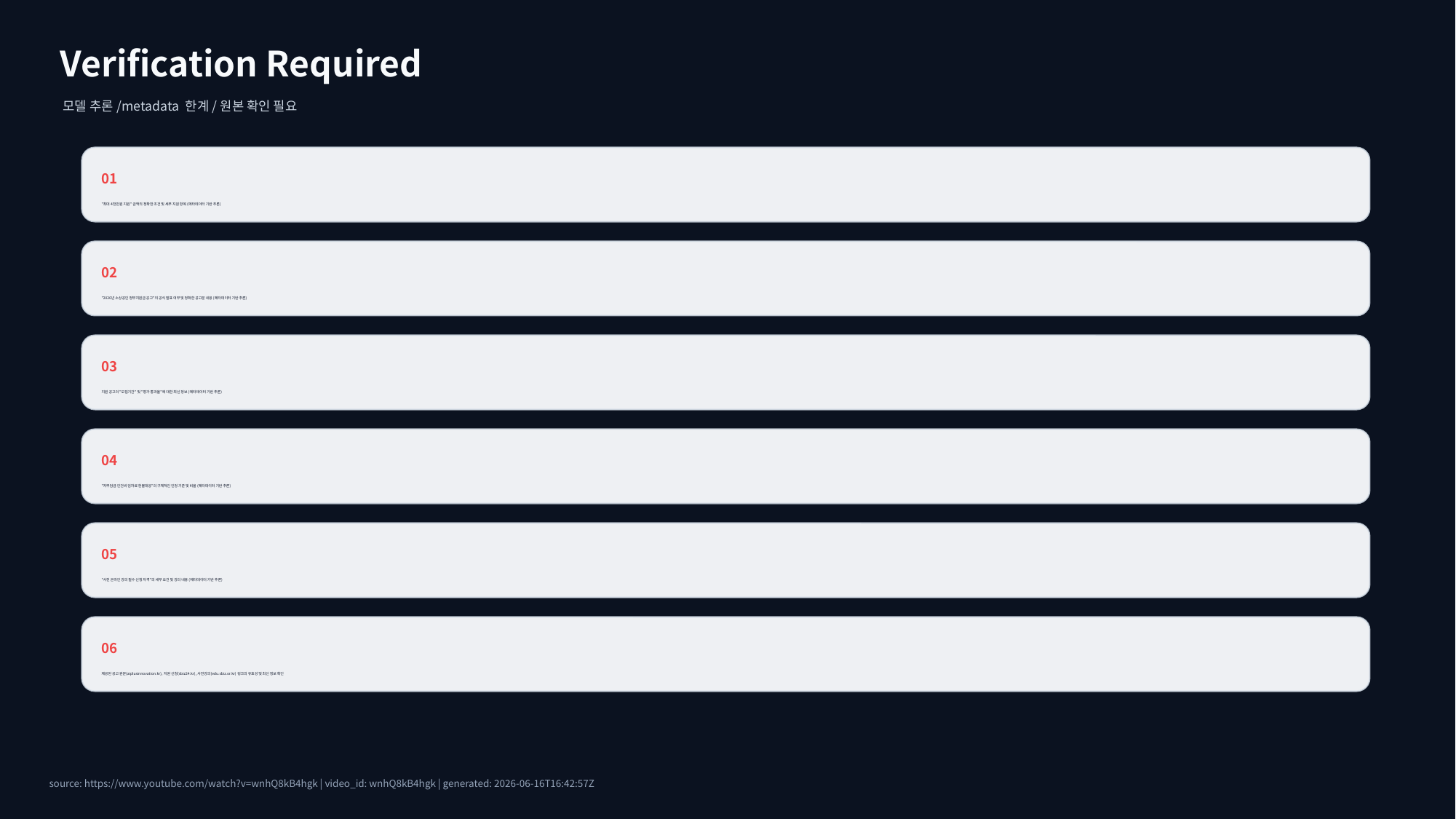

Verification Required
모델 추론/metadata 한계/원본 확인 필요

01
"최대 4천만원 지원" 금액의 정확한 조건 및 세부 지원 항목 (메타데이터 기반 추론)

02
"2026년 소상공인 정부지원금 공고"의 공식 발표 여부 및 정확한 공고문 내용 (메타데이터 기반 추론)

03
지원 공고의 "모집기간" 및 "평가 통과율"에 대한 최신 정보 (메타데이터 기반 추론)

04
"자부담금 인건비 임차료 현물대응"의 구체적인 인정 기준 및 비율 (메타데이터 기반 추론)

05
"사전 온라인 강의 필수 신청 자격"의 세부 요건 및 강의 내용 (메타데이터 기반 추론)

06
제공된 공고 원문(aiplusinnovation.kr), 지원 신청(sbiz24.kr), 사전강의(edu.sbiz.or.kr) 링크의 유효성 및 최신 정보 확인
source: https://www.youtube.com/watch?v=wnhQ8kB4hgk | video_id: wnhQ8kB4hgk | generated: 2026-06-16T16:42:57Z